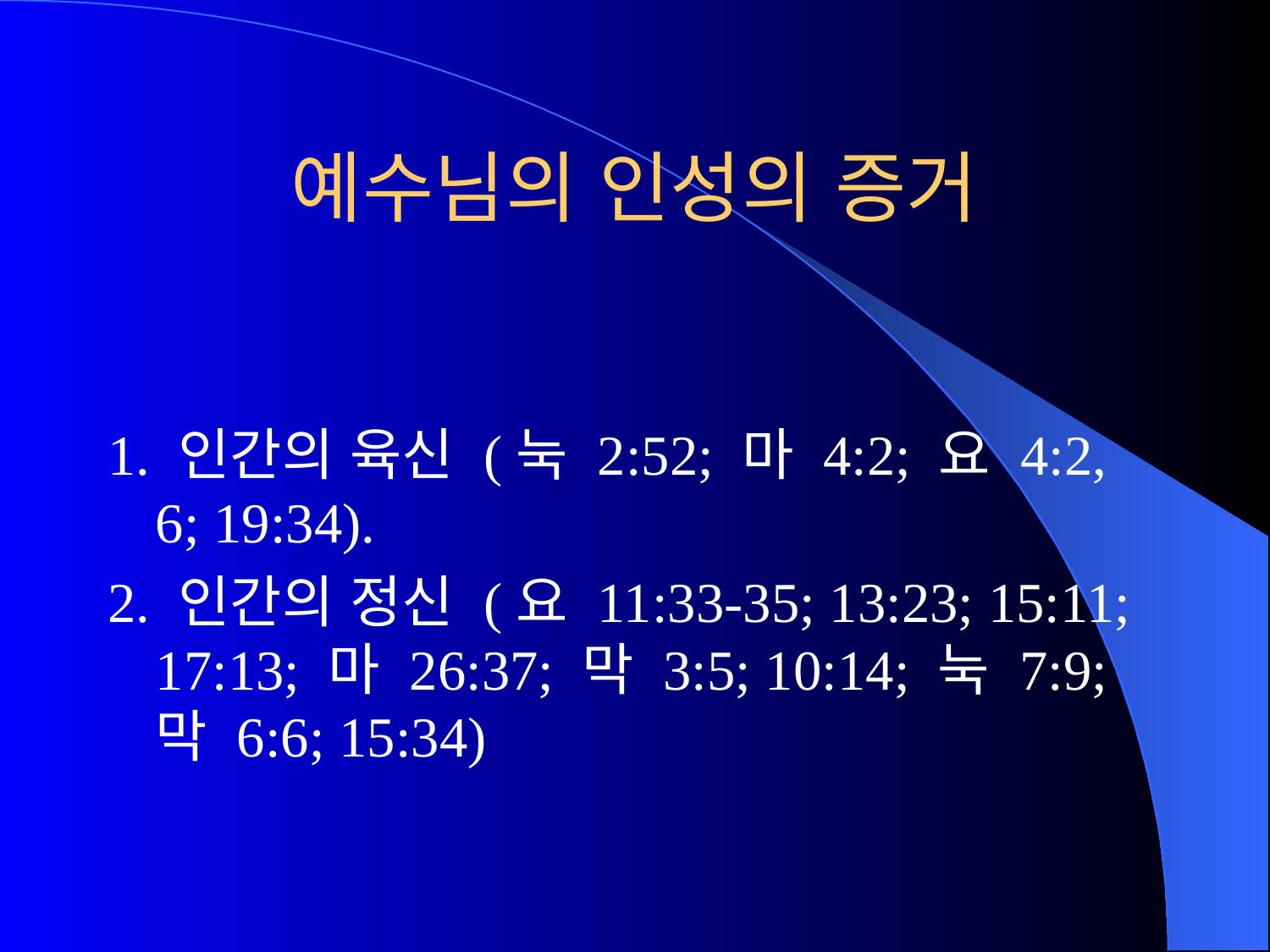

# 예수님의 인성의 증거
1. 인간의 육신 (눅 2:52; 마 4:2; 요 4:2, 6; 19:34).
2. 인간의 정신 (요 11:33-35; 13:23; 15:11; 17:13; 마 26:37; 막 3:5; 10:14; 눅 7:9; 막 6:6; 15:34)